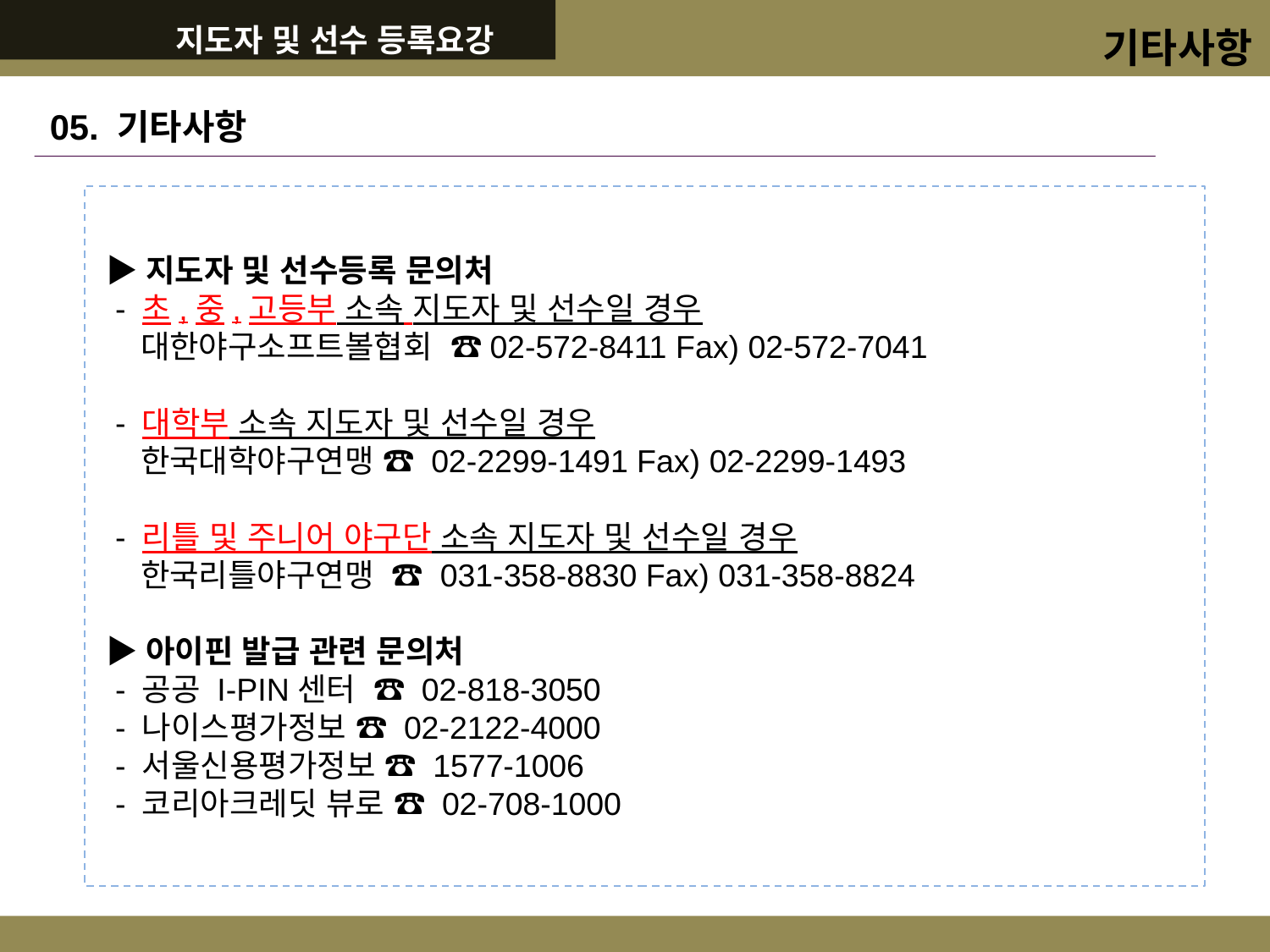

지도자 및 선수 등록요강
    기타사항
05. 기타사항

 ▶지도자 및 선수등록 문의처
  - 초,중,고등부 소속 지도자 및 선수일 경우
    대한야구소프트볼협회  ☎02-572-8411 Fax) 02-572-7041

  - 대학부 소속 지도자 및 선수일 경우
    한국대학야구연맹 ☎ 02-2299-1491 Fax) 02-2299-1493

  - 리틀 및 주니어 야구단 소속 지도자 및 선수일 경우
    한국리틀야구연맹  ☎ 031-358-8830 Fax) 031-358-8824

 ▶아이핀 발급 관련 문의처
  - 공공 I-PIN센터  ☎ 02-818-3050
  - 나이스평가정보 ☎ 02-2122-4000
  - 서울신용평가정보 ☎ 1577-1006
  - 코리아크레딧 뷰로 ☎ 02-708-1000